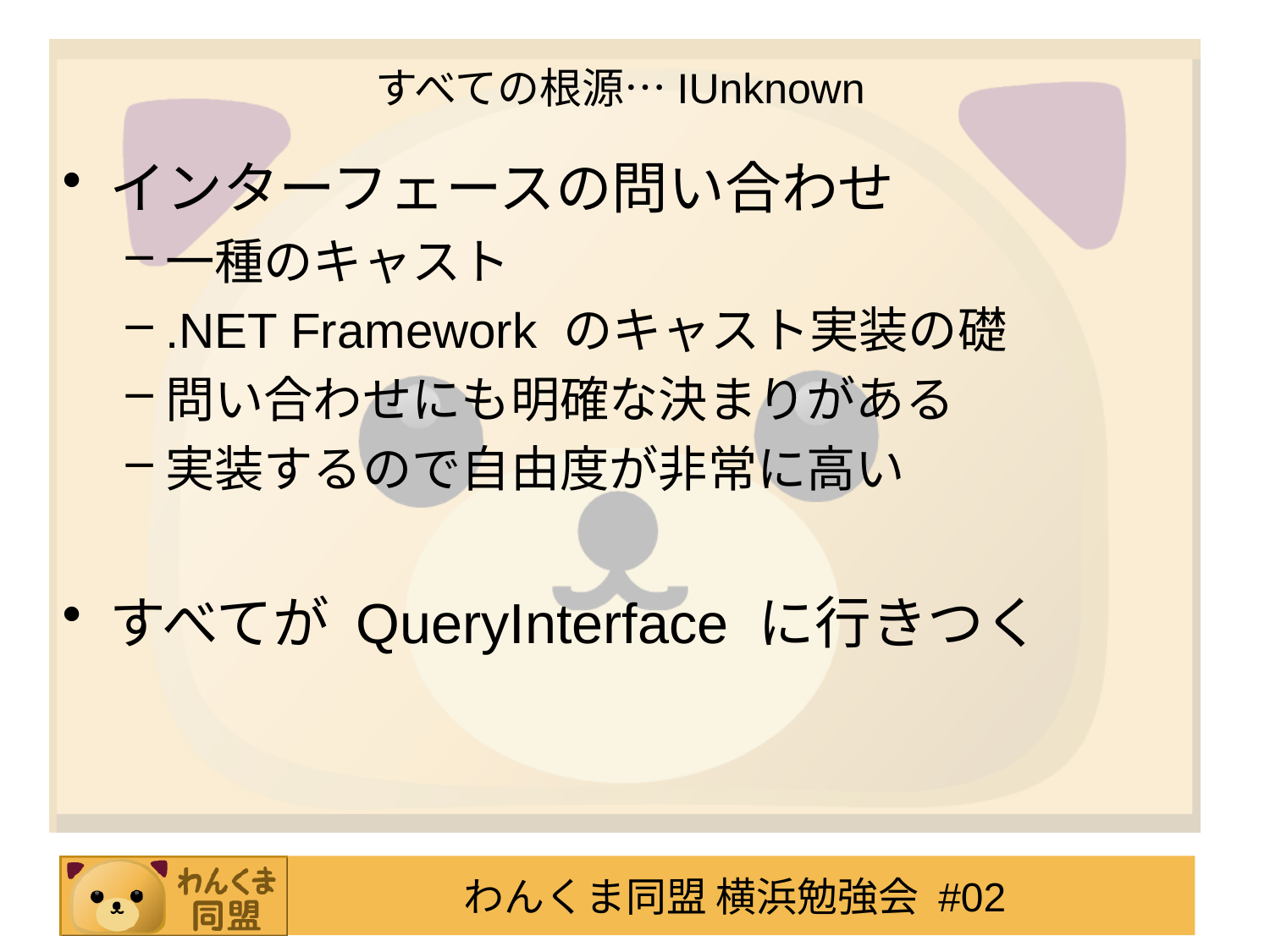

# すべての根源…IUnknown
インターフェースの問い合わせ
一種のキャスト
.NET Framework のキャスト実装の礎
問い合わせにも明確な決まりがある
実装するので自由度が非常に高い

すべてが QueryInterface に行きつく